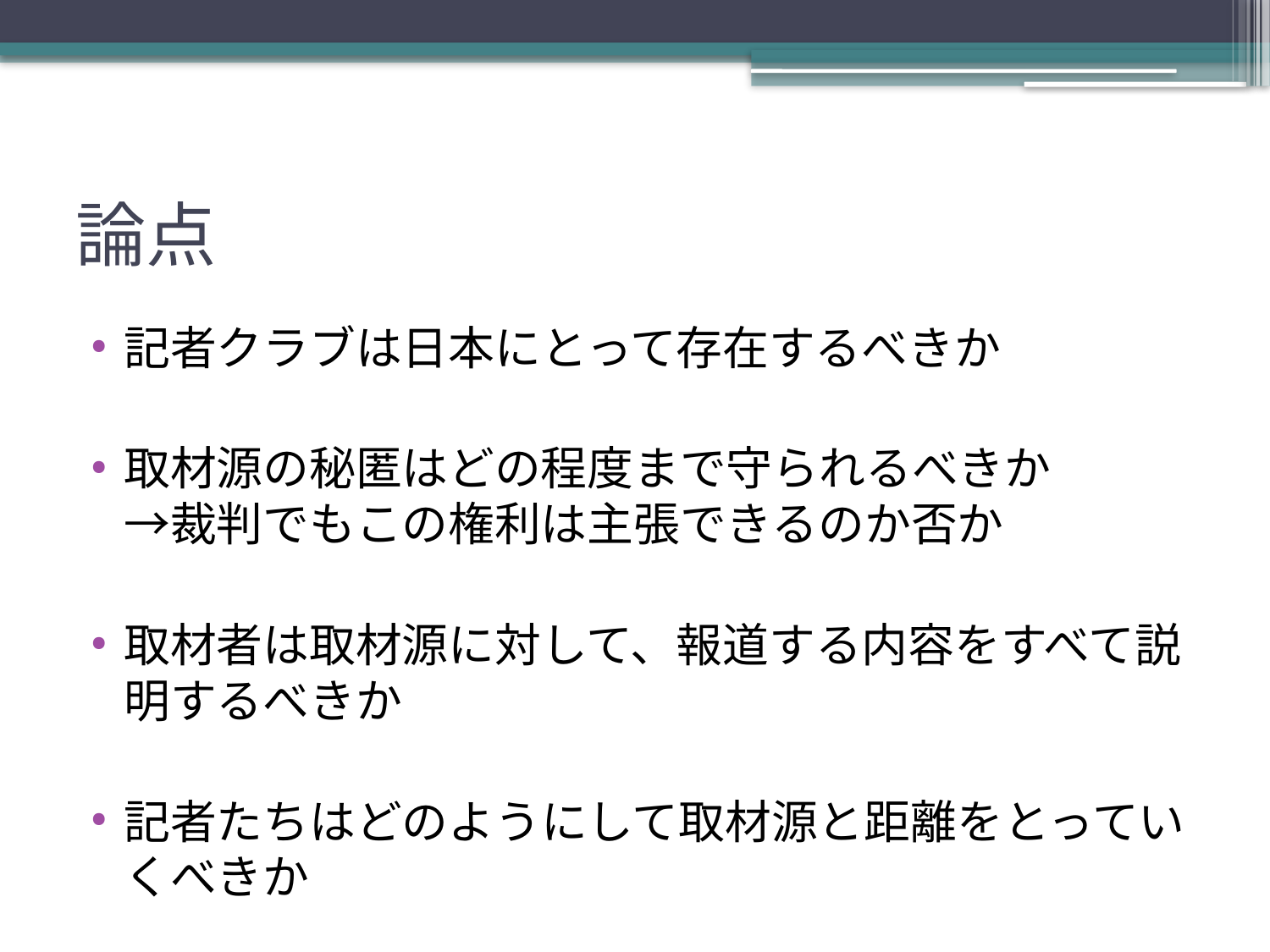

# 論点
記者クラブは日本にとって存在するべきか

取材源の秘匿はどの程度まで守られるべきか
→裁判でもこの権利は主張できるのか否か

取材者は取材源に対して、報道する内容をすべて説明するべきか

記者たちはどのようにして取材源と距離をとっていくべきか